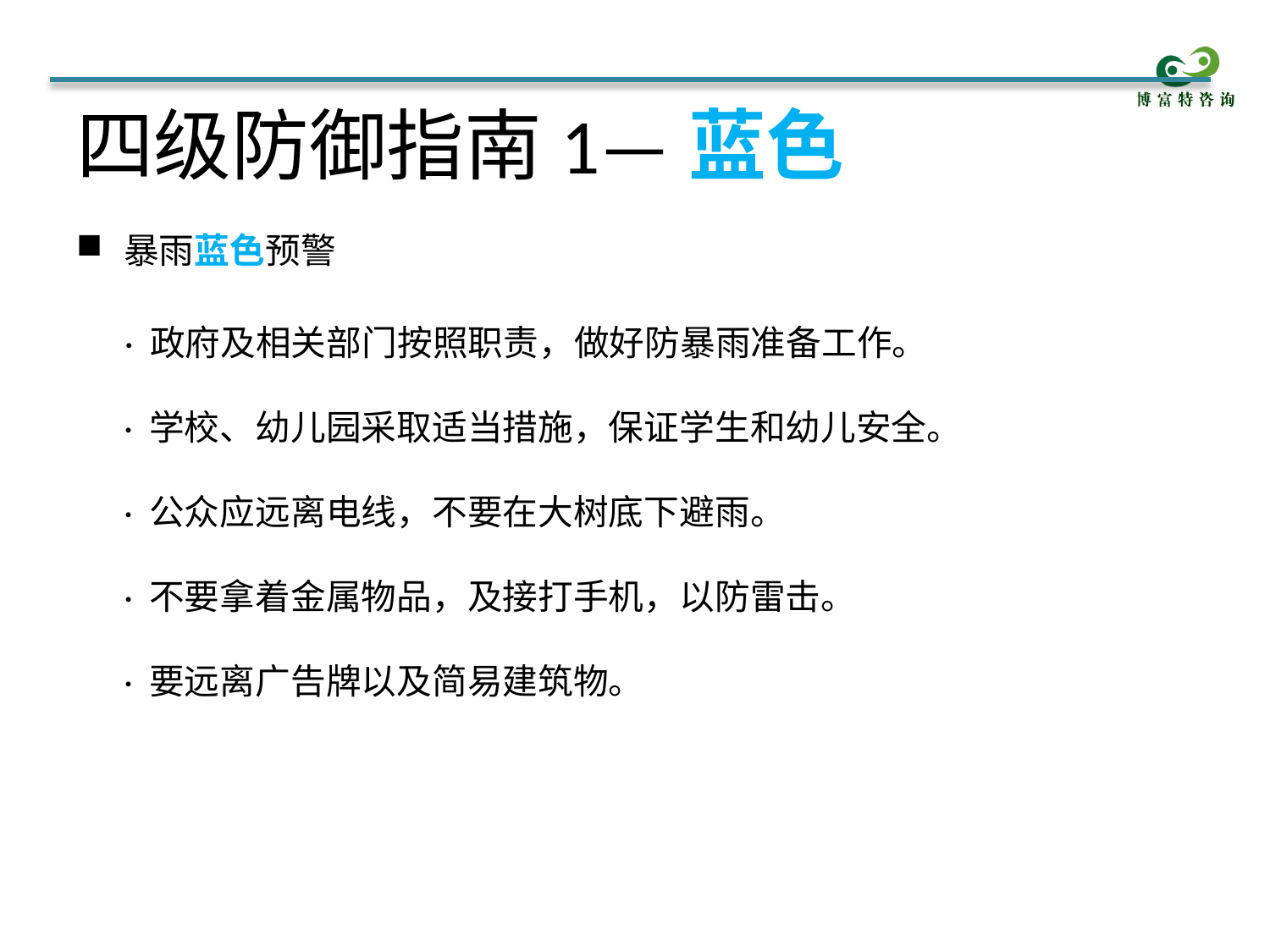

# 四级防御指南1—蓝色
暴雨蓝色预警
      · 政府及相关部门按照职责，做好防暴雨准备工作。
· 学校、幼儿园采取适当措施，保证学生和幼儿安全。
· 公众应远离电线，不要在大树底下避雨。
· 不要拿着金属物品，及接打手机，以防雷击。
· 要远离广告牌以及简易建筑物。